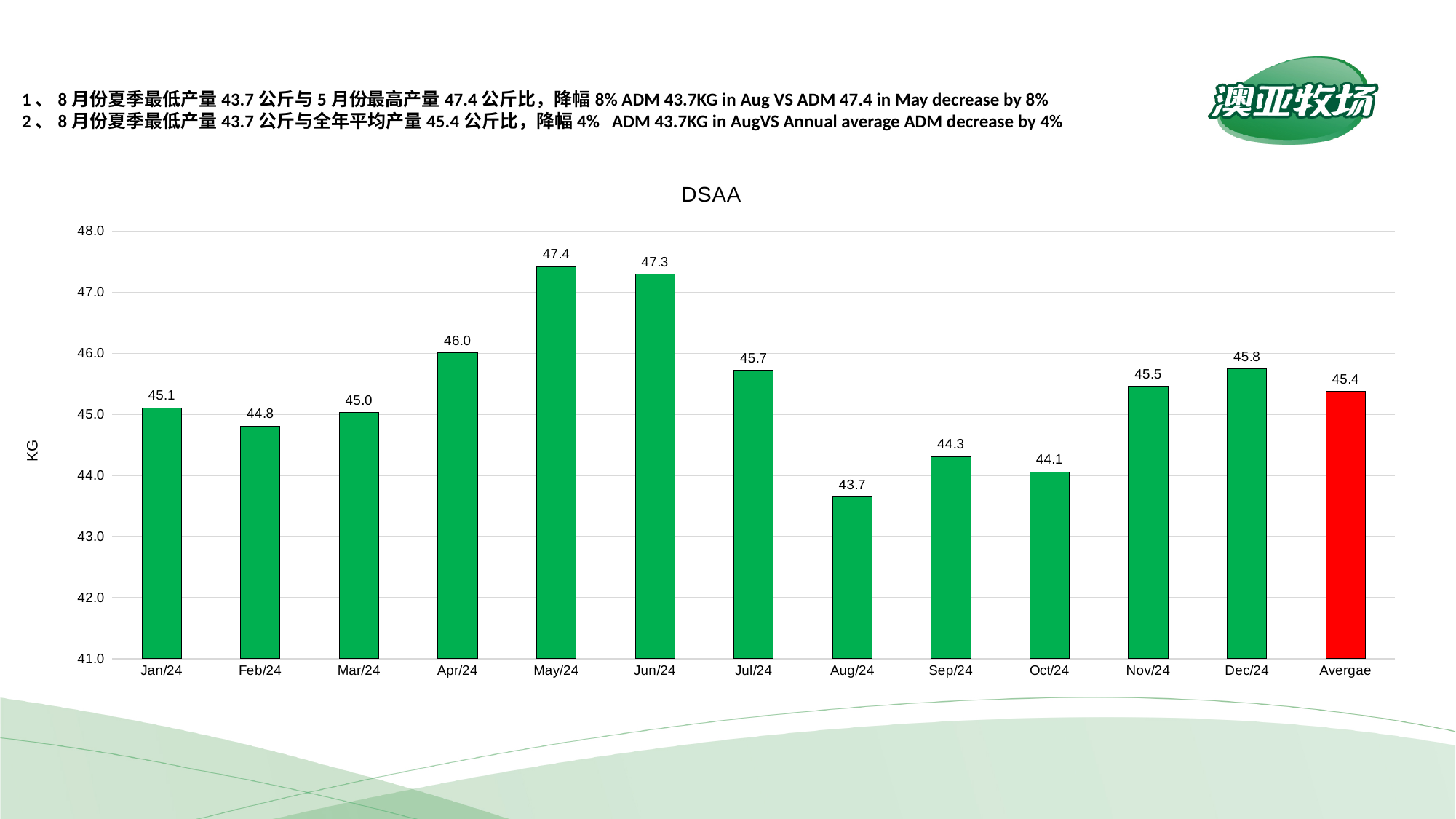

1、8月份夏季最低产量43.7公斤与5月份最高产量47.4公斤比，降幅8% ADM 43.7KG in Aug VS ADM 47.4 in May decrease by 8%
2、8月份夏季最低产量43.7公斤与全年平均产量45.4公斤比，降幅4%   ADM 43.7KG in AugVS Annual average ADM decrease by 4%

### Chart: DSAA

| Category |  ADM  |
|---|---|
| Jan/24 | 45.11 |
| Feb/24 | 44.81 |
| Mar/24 | 45.03 |
| Apr/24 | 46.01 |
| May/24 | 47.42 |
| Jun/24 | 47.3 |
| Jul/24 | 45.72 |
| Aug/24 | 43.65 |
| Sep/24 | 44.31 |
| Oct/24 | 44.06 |
| Nov/24 | 45.46 |
| Dec/24 | 45.75 |
| Avergae | 45.38 |